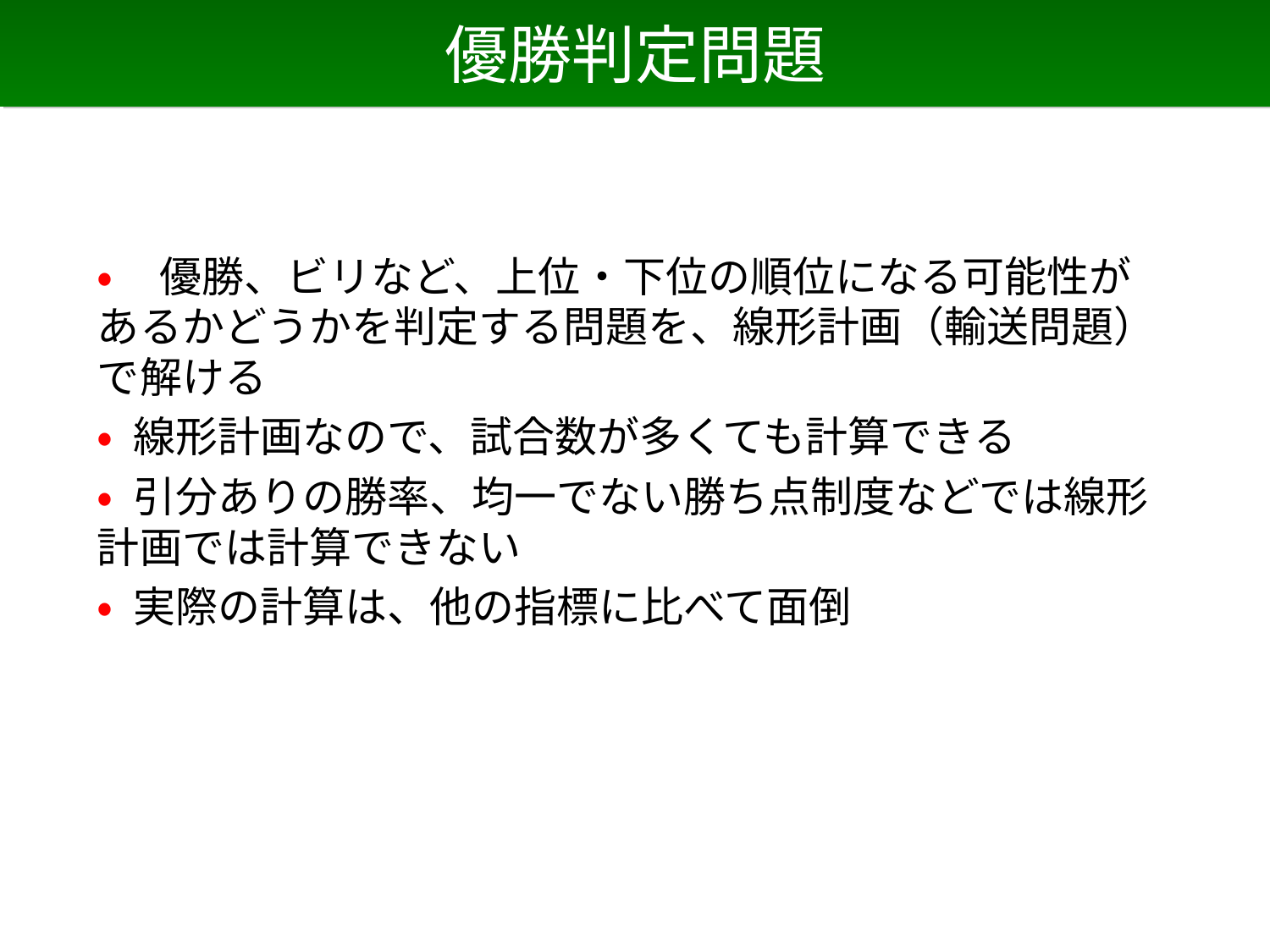

# 優勝判定問題
• 優勝、ビリなど、上位・下位の順位になる可能性があるかどうかを判定する問題を、線形計画（輸送問題）で解ける
• 線形計画なので、試合数が多くても計算できる
• 引分ありの勝率、均一でない勝ち点制度などでは線形計画では計算できない
• 実際の計算は、他の指標に比べて面倒